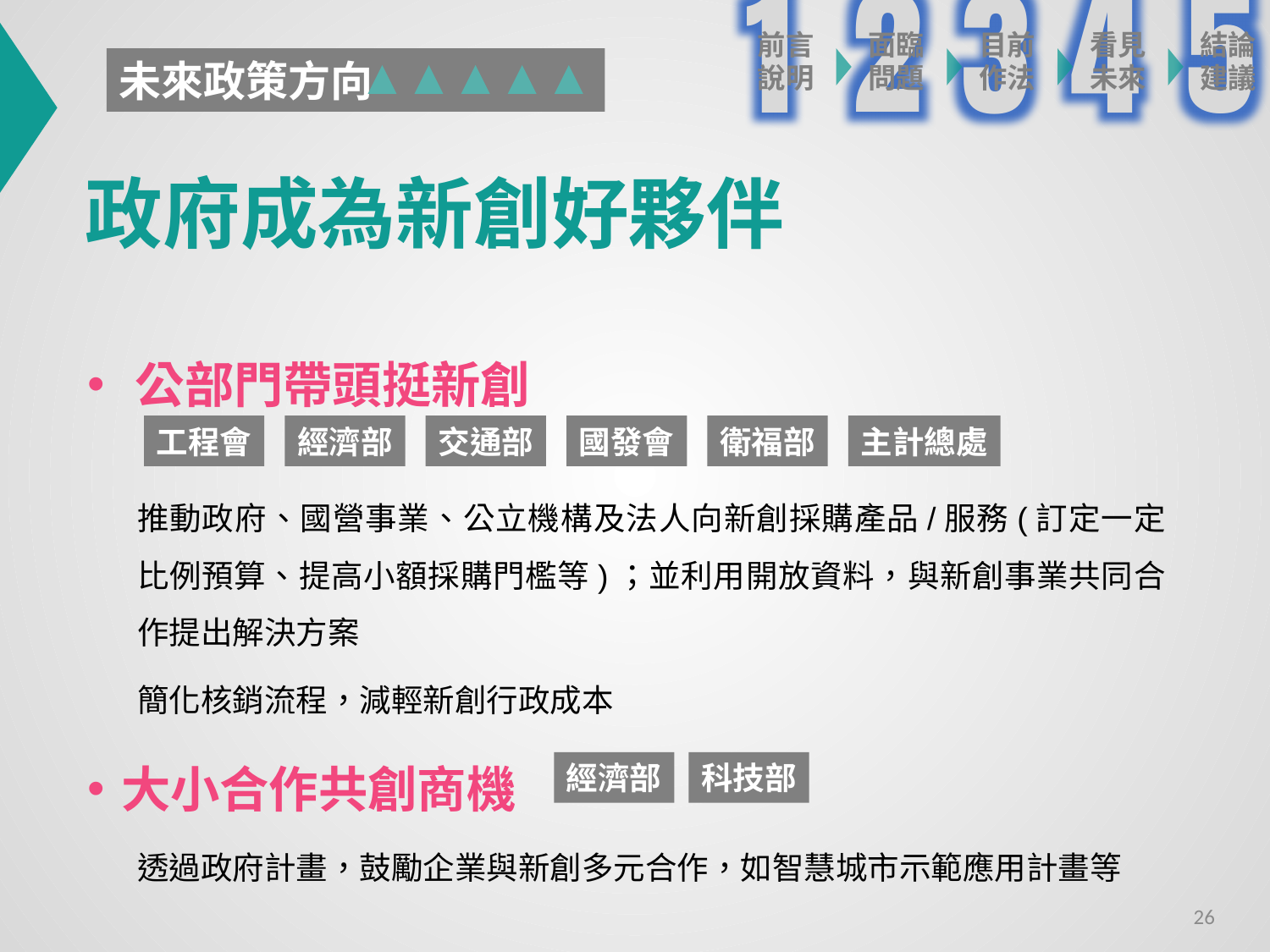

2
5
1
3
4
前言
說明
面臨問題
目前作法
看見未來
結論建議

未來政策方向

政府成為新創好夥伴
公部門帶頭挺新創

推動政府、國營事業、公立機構及法人向新創採購產品/服務(訂定一定比例預算、提高小額採購門檻等)；並利用開放資料，與新創事業共同合作提出解決方案
簡化核銷流程，減輕新創行政成本
大小合作共創商機
透過政府計畫，鼓勵企業與新創多元合作，如智慧城市示範應用計畫等
工程會
經濟部
交通部
國發會
衛福部
主計總處
經濟部
科技部
26